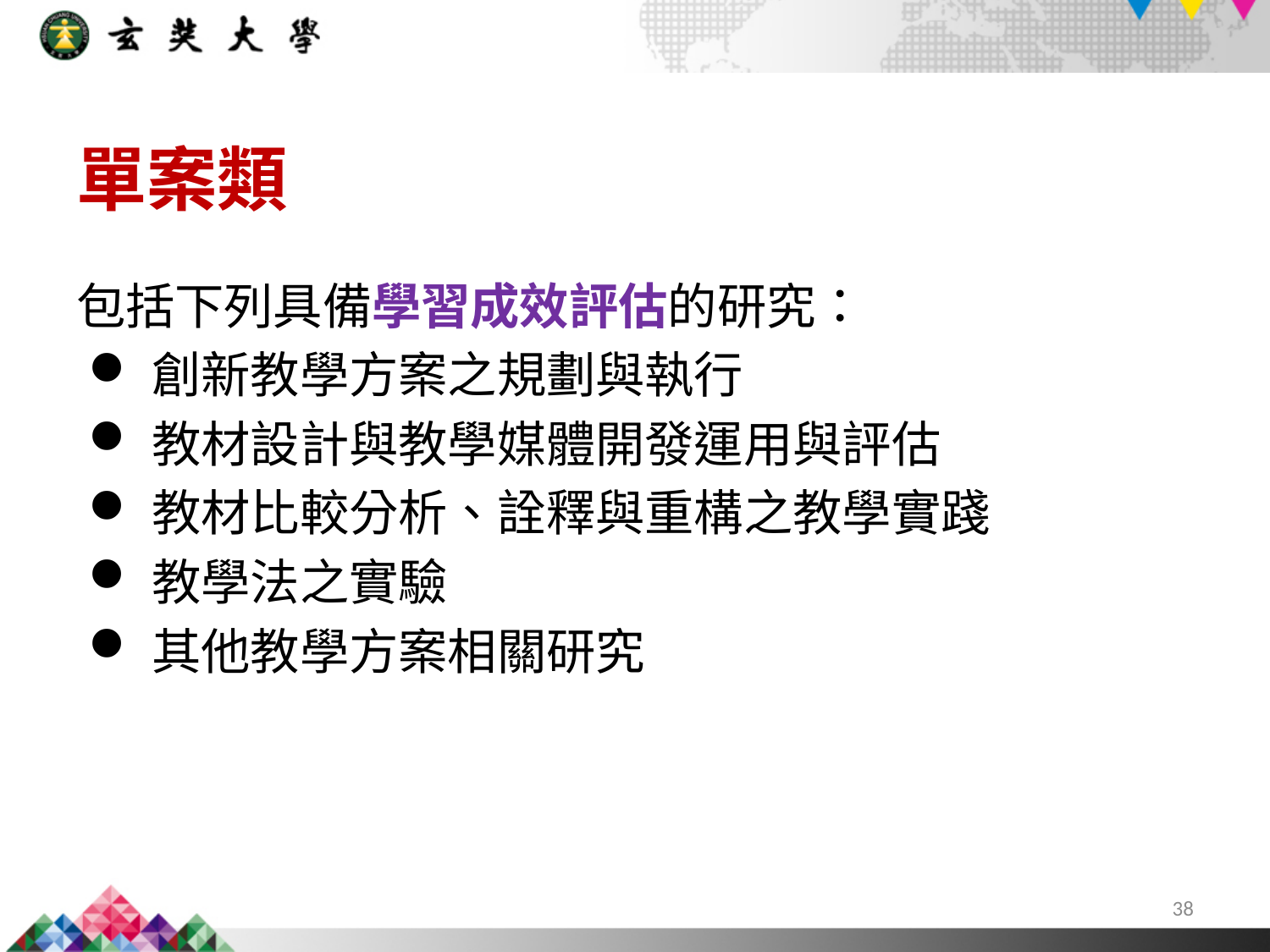

單案類
包括下列具備學習成效評估的研究：
創新教學方案之規劃與執行
教材設計與教學媒體開發運用與評估
教材比較分析、詮釋與重構之教學實踐
教學法之實驗
其他教學方案相關研究
38